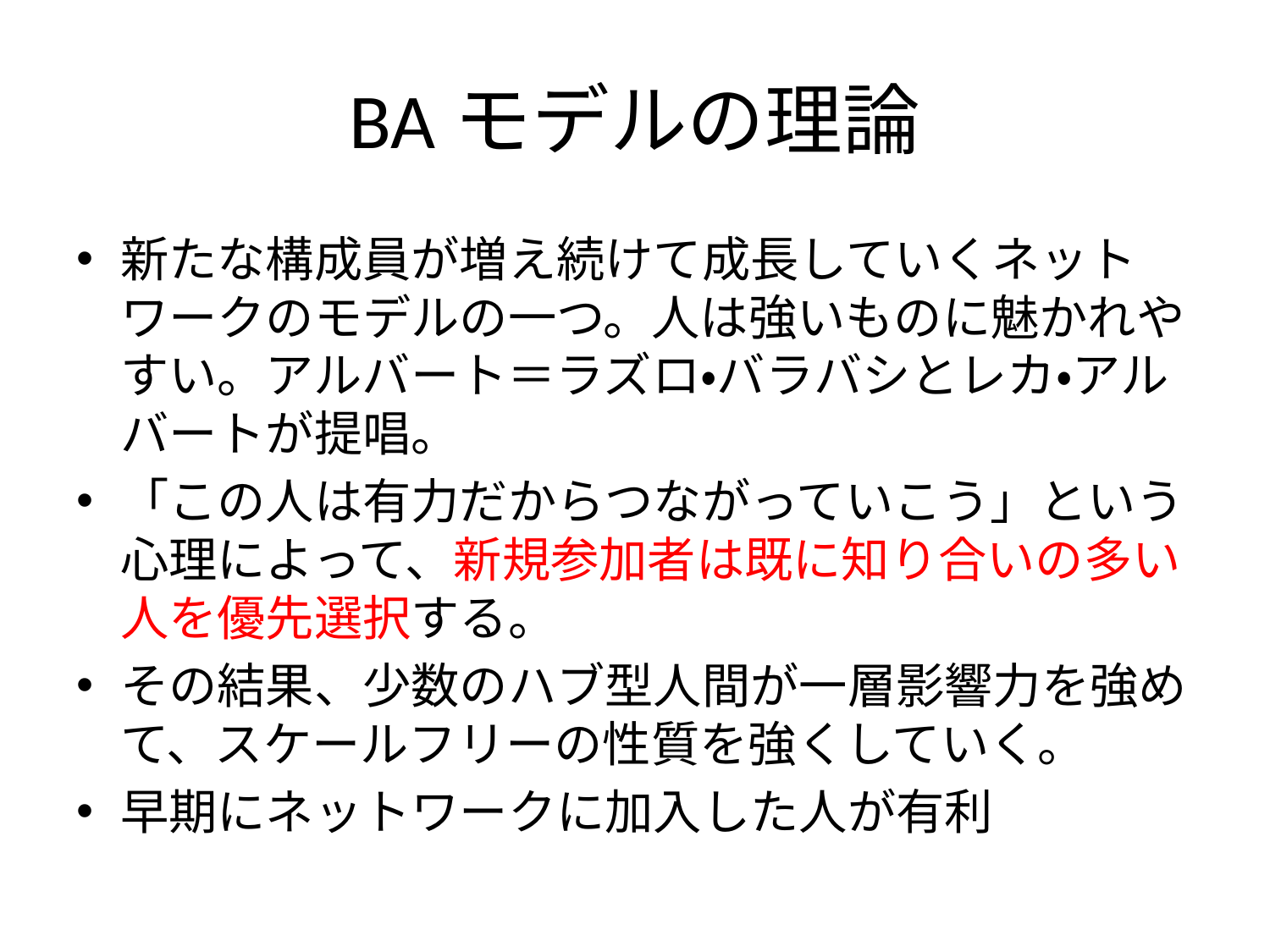

# BAモデルの理論
新たな構成員が増え続けて成長していくネットワークのモデルの一つ。人は強いものに魅かれやすい。アルバート＝ラズロ・バラバシとレカ・アルバートが提唱。
「この人は有力だからつながっていこう」という心理によって、新規参加者は既に知り合いの多い人を優先選択する。
その結果、少数のハブ型人間が一層影響力を強めて、スケールフリーの性質を強くしていく。
早期にネットワークに加入した人が有利